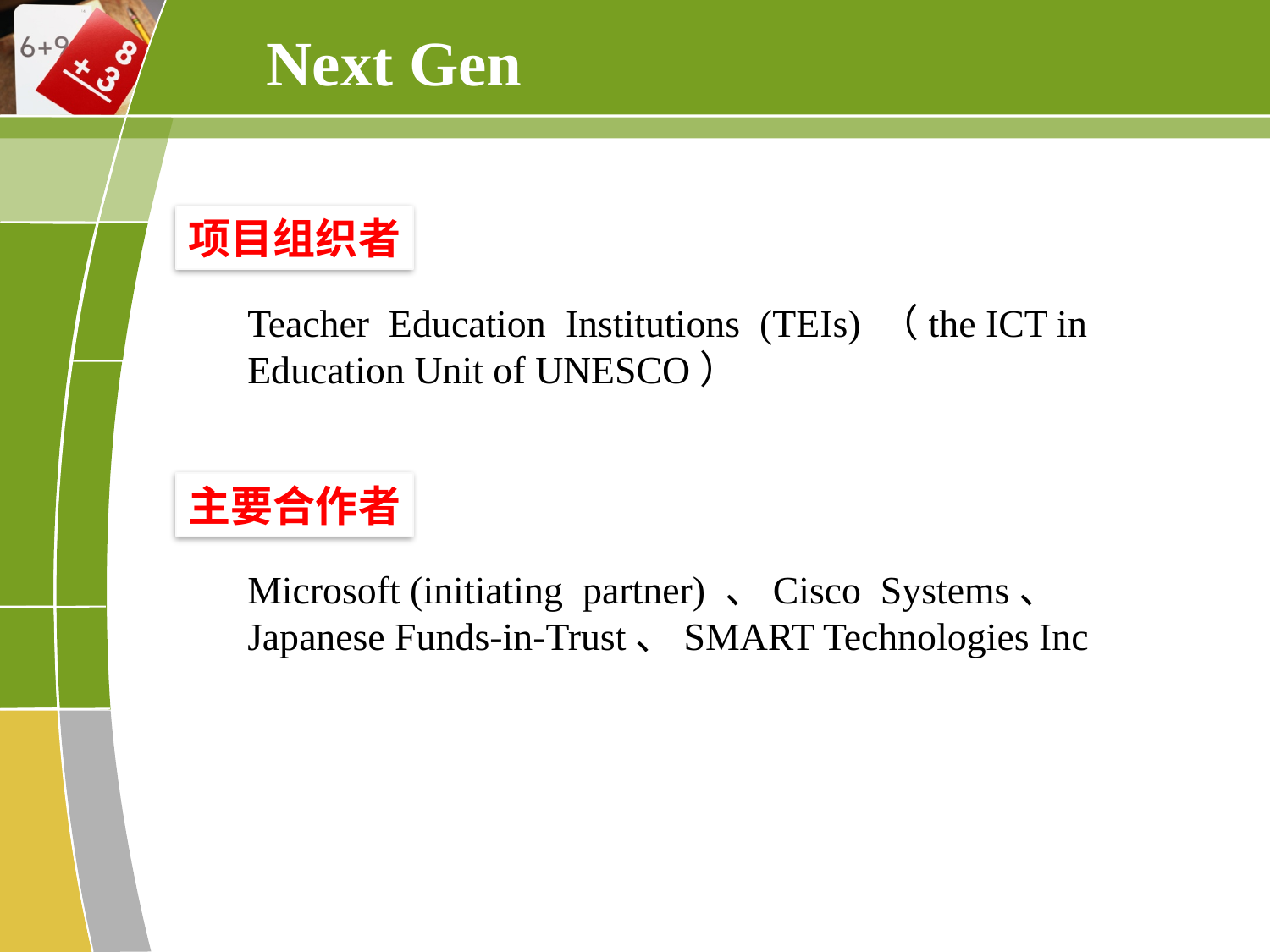

Next Gen
项目组织者
Teacher  Education  Institutions  (TEIs) （the ICT in Education Unit of UNESCO）
主要合作者
Microsoft (initiating  partner) 、Cisco  Systems、 Japanese Funds-in-Trust、SMART Technologies Inc